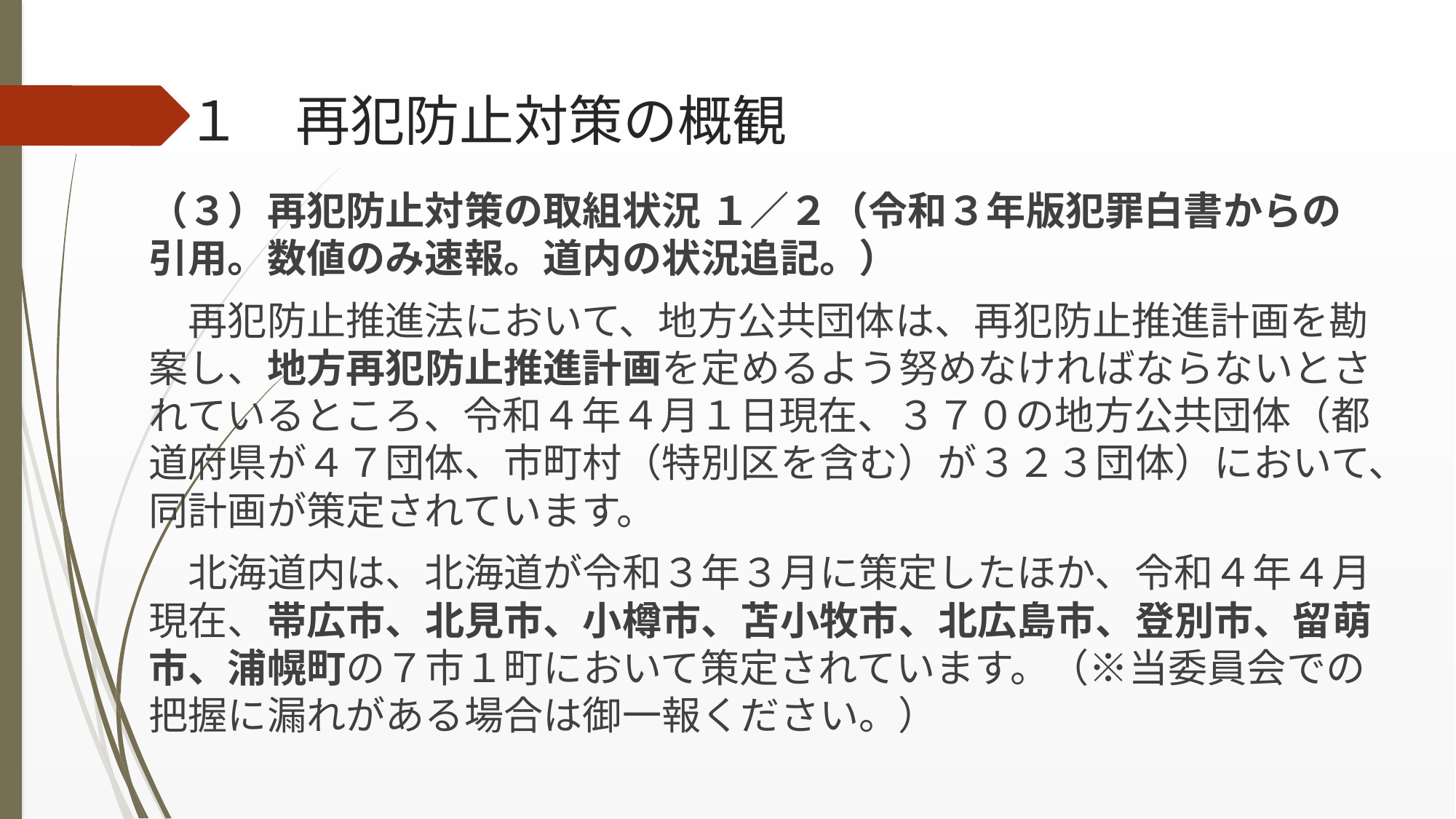

１　再犯防止対策の概観
（３）再犯防止対策の取組状況 １／２（令和３年版犯罪白書からの引用。数値のみ速報。道内の状況追記。）
　再犯防止推進法において、地方公共団体は、再犯防止推進計画を勘案し、地方再犯防止推進計画を定めるよう努めなければならないとされているところ、令和４年４月１日現在、３７０の地方公共団体（都道府県が４７団体、市町村（特別区を含む）が３２３団体）において、同計画が策定されています。
　北海道内は、北海道が令和３年３月に策定したほか、令和４年４月現在、帯広市、北見市、小樽市、苫小牧市、北広島市、登別市、留萌市、浦幌町の７市１町において策定されています。（※当委員会での把握に漏れがある場合は御一報ください。）